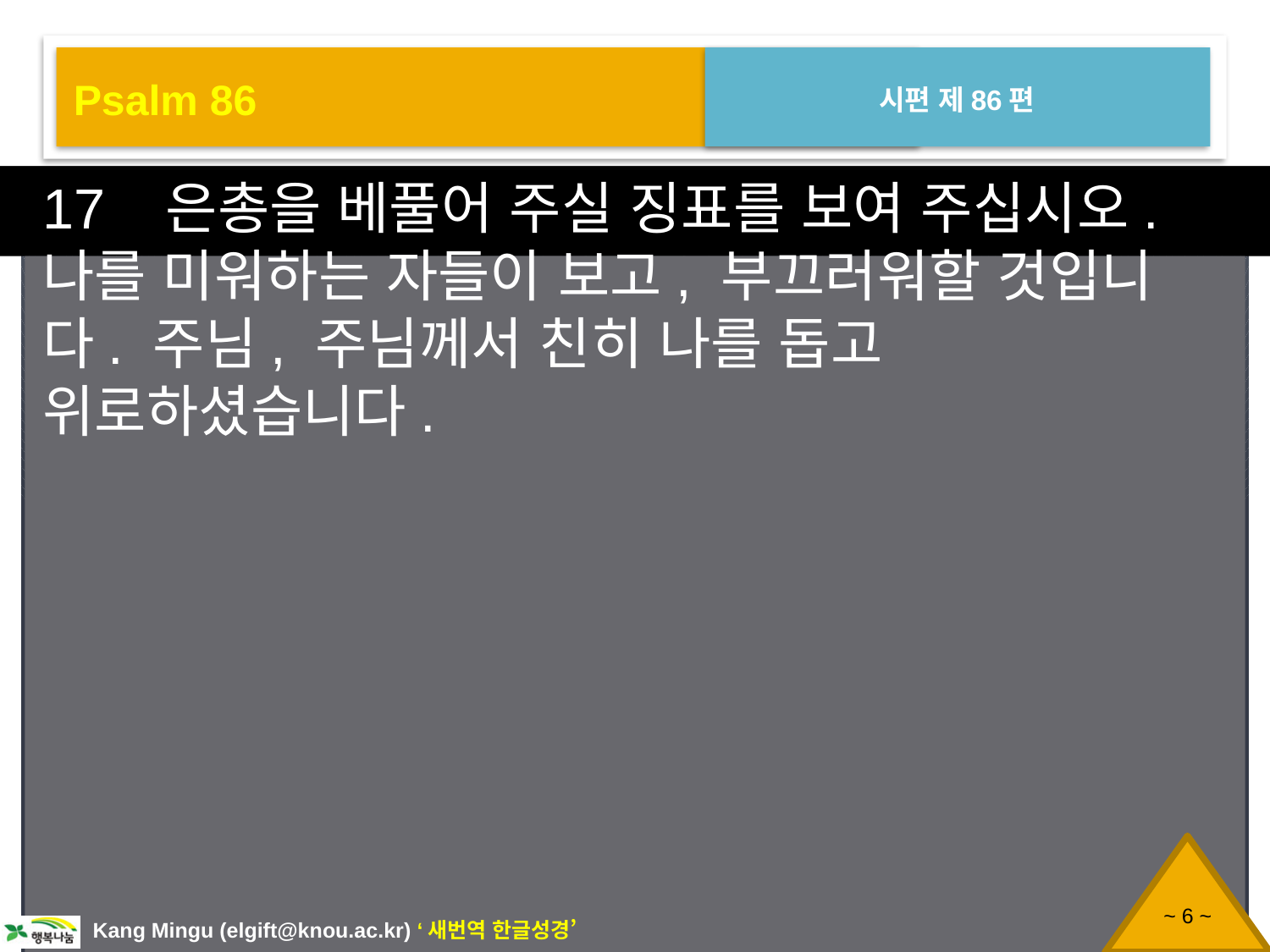

Psalm 86
시편 제86편
17   은총을 베풀어 주실 징표를 보여 주십시오. 나를 미워하는 자들이 보고, 부끄러워할 것입니다. 주님, 주님께서 친히 나를 돕고 위로하셨습니다.